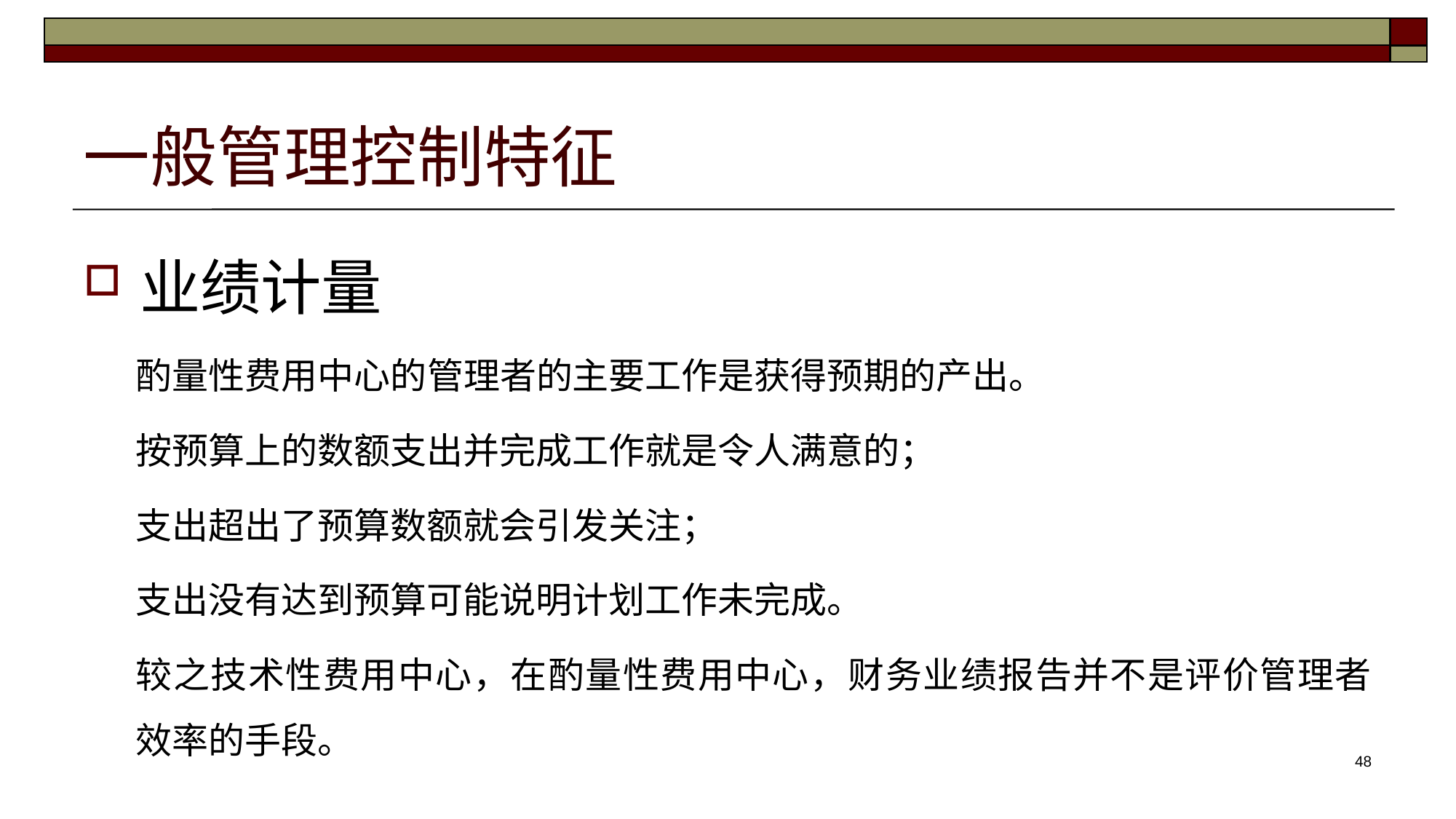

# 一般管理控制特征
业绩计量
酌量性费用中心的管理者的主要工作是获得预期的产出。
按预算上的数额支出并完成工作就是令人满意的；
支出超出了预算数额就会引发关注；
支出没有达到预算可能说明计划工作未完成。
较之技术性费用中心，在酌量性费用中心，财务业绩报告并不是评价管理者效率的手段。

48